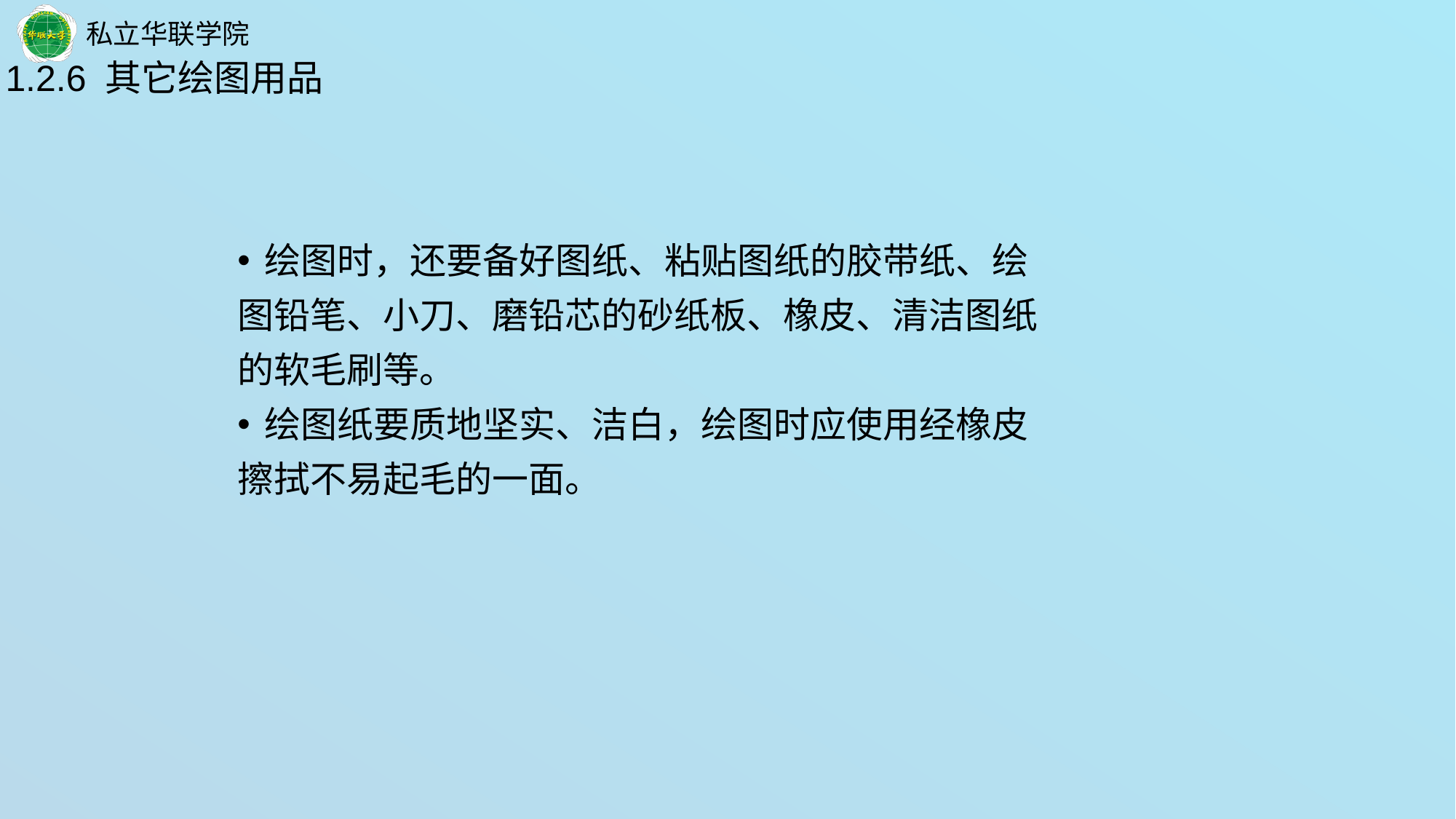

1.2.6 其它绘图用品
绘图时，还要备好图纸、粘贴图纸的胶带纸、绘
图铅笔、小刀、磨铅芯的砂纸板、橡皮、清洁图纸
的软毛刷等。
绘图纸要质地坚实、洁白，绘图时应使用经橡皮
擦拭不易起毛的一面。